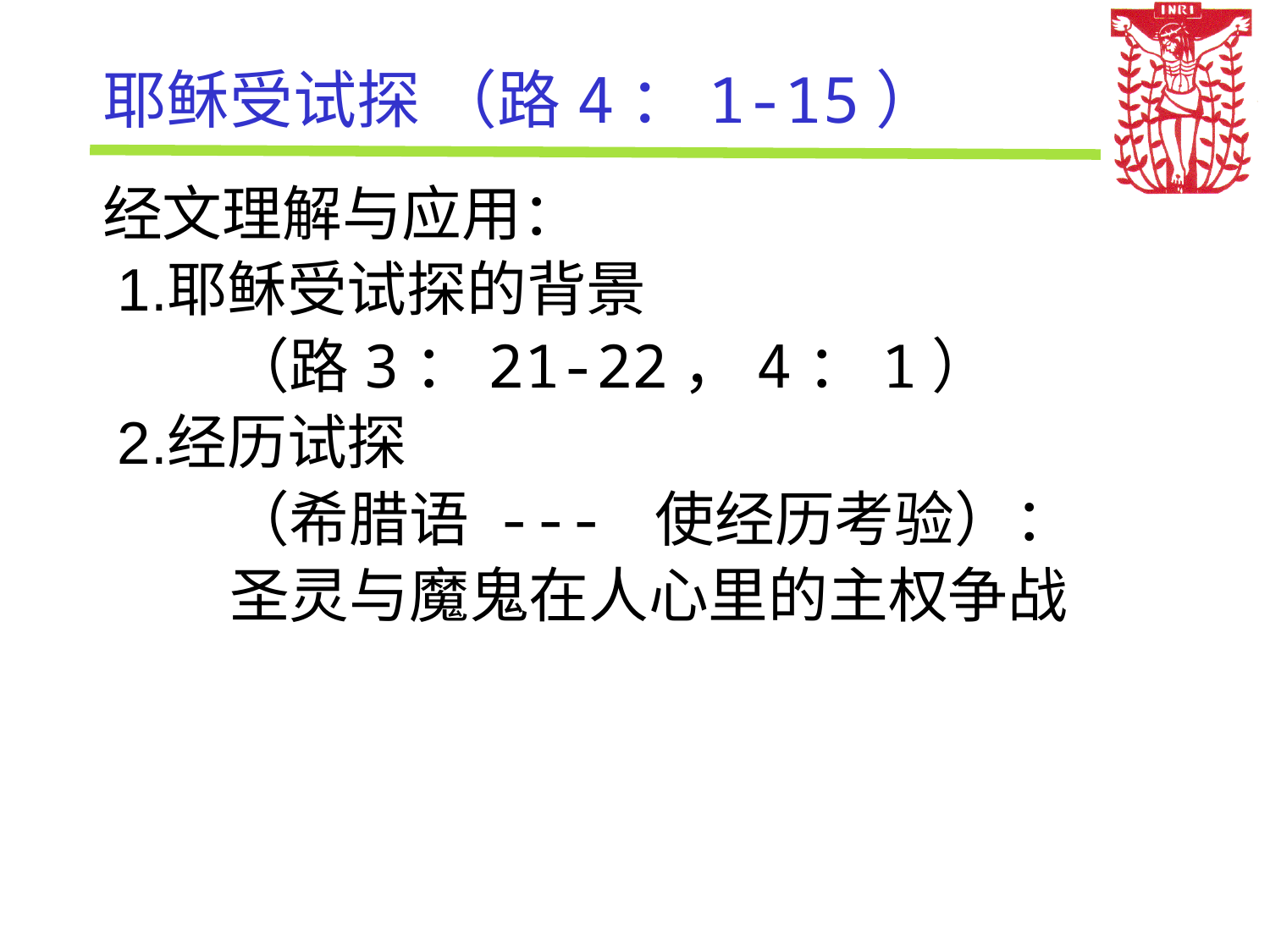

# 耶稣受试探 （路4：1-15）
经文理解与应用：
耶稣受试探的背景
	（路3：21-22，4：1）
经历试探
	（希腊语 --- 使经历考验）：
	圣灵与魔鬼在人心里的主权争战